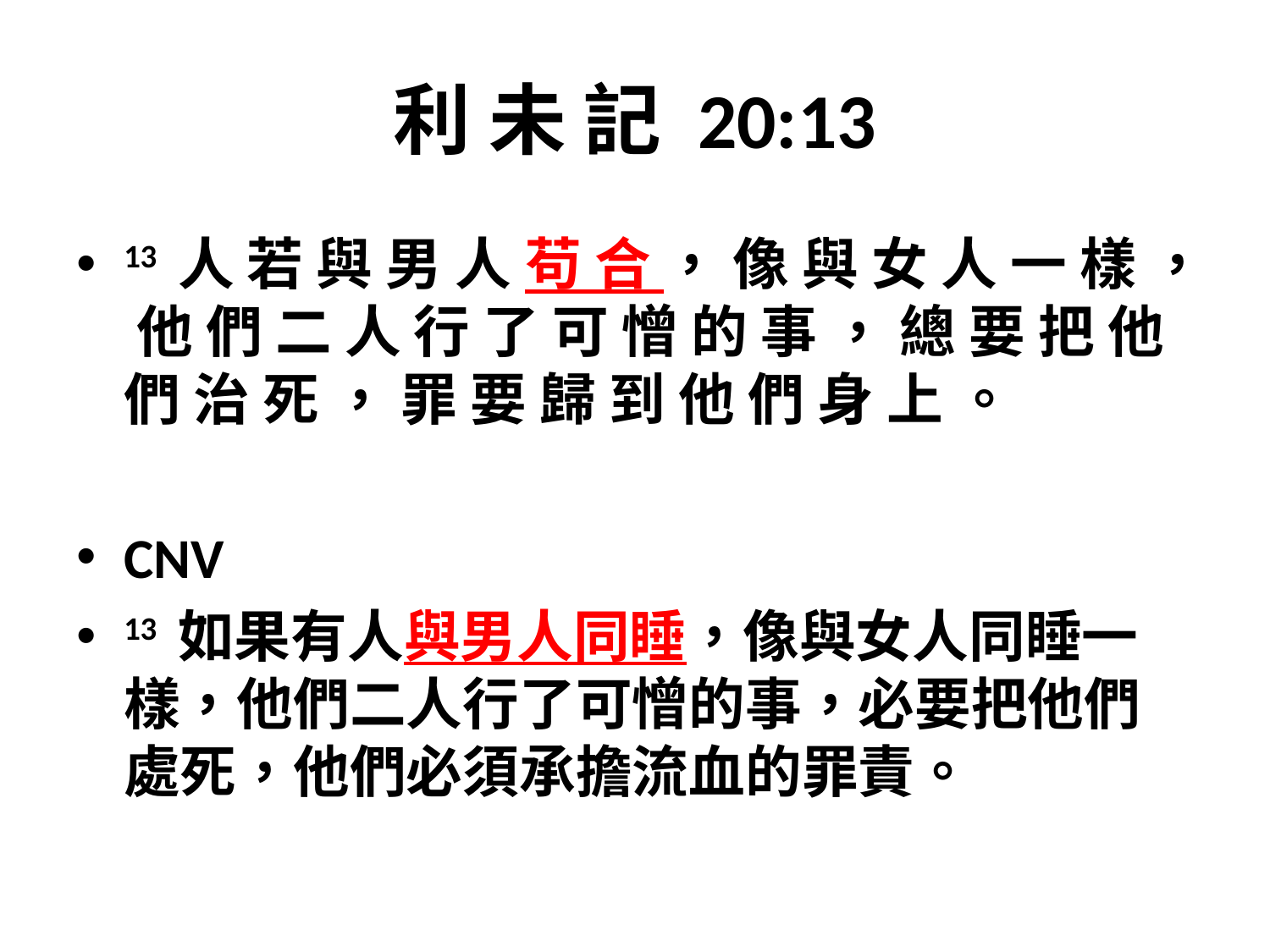

# 利 未 記 20:13
13 人 若 與 男 人 苟 合 ， 像 與 女 人 一 樣 ， 他 們 二 人 行 了 可 憎 的 事 ， 總 要 把 他 們 治 死 ， 罪 要 歸 到 他 們 身 上 。

CNV
13 如果有人與男人同睡，像與女人同睡一樣，他們二人行了可憎的事，必要把他們處死，他們必須承擔流血的罪責。